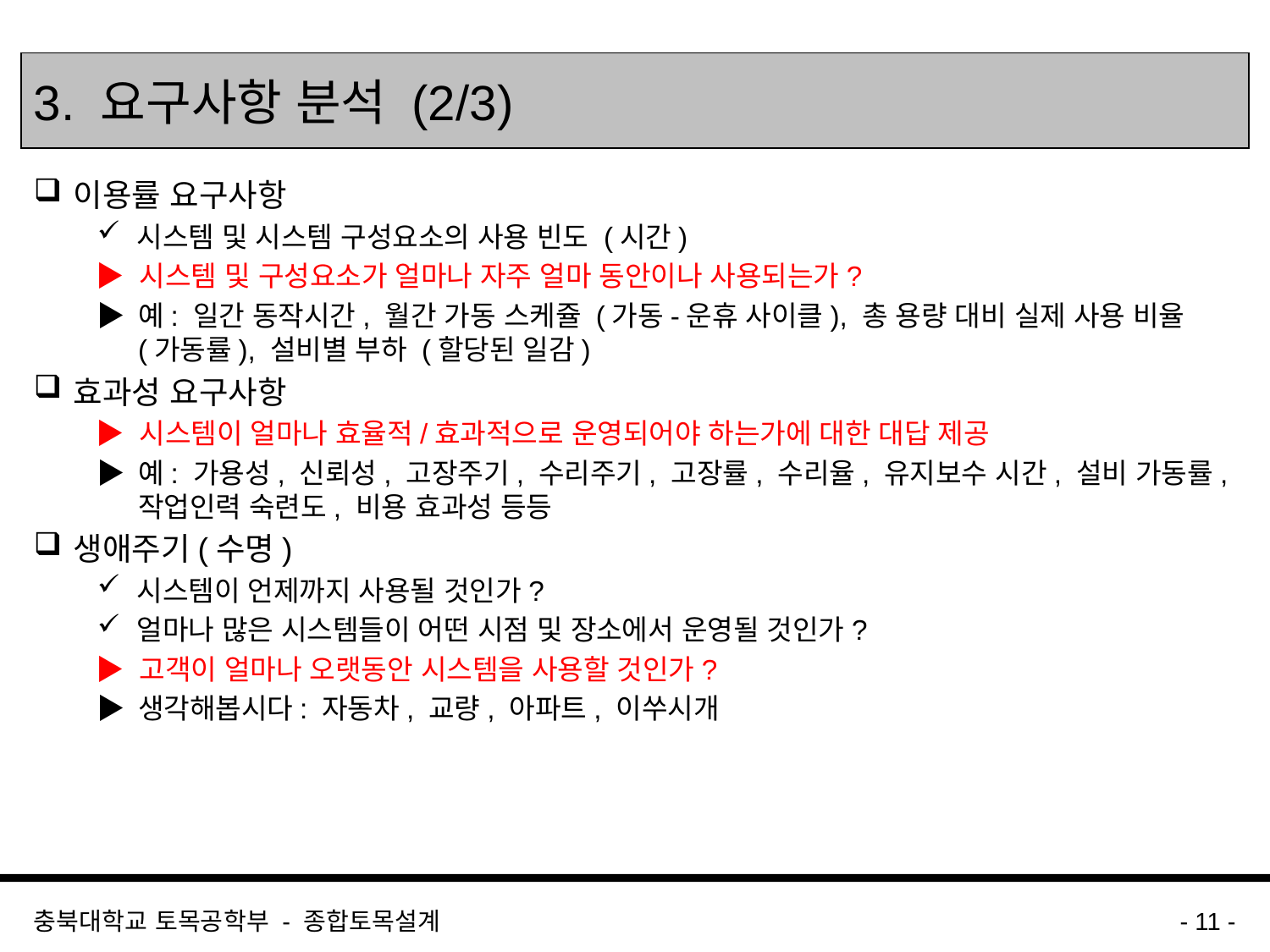

# 3. 요구사항 분석 (2/3)
이용률 요구사항
시스템 및 시스템 구성요소의 사용 빈도 (시간)
▶	시스템 및 구성요소가 얼마나 자주 얼마 동안이나 사용되는가?
▶	예: 일간 동작시간, 월간 가동 스케쥴 (가동-운휴 사이클), 총 용량 대비 실제 사용 비율 (가동률), 설비별 부하 (할당된 일감)
효과성 요구사항
▶	시스템이 얼마나 효율적/효과적으로 운영되어야 하는가에 대한 대답 제공
▶	예: 가용성, 신뢰성, 고장주기, 수리주기, 고장률, 수리율, 유지보수 시간, 설비 가동률, 작업인력 숙련도, 비용 효과성 등등
생애주기(수명)
시스템이 언제까지 사용될 것인가?
얼마나 많은 시스템들이 어떤 시점 및 장소에서 운영될 것인가?
▶	고객이 얼마나 오랫동안 시스템을 사용할 것인가?
▶	생각해봅시다: 자동차, 교량, 아파트, 이쑤시개
충북대학교 토목공학부 - 종합토목설계
- 11 -